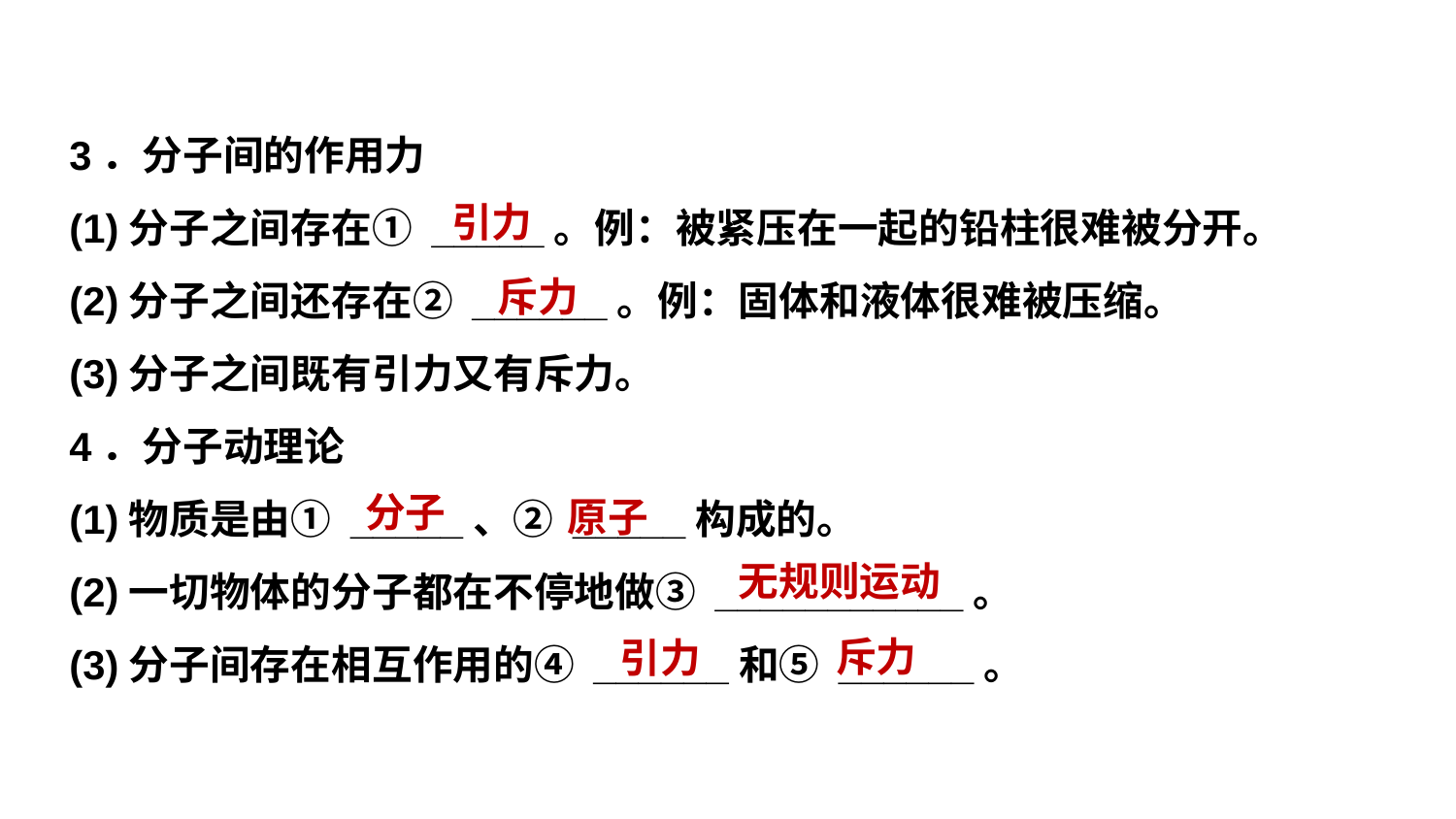

3．分子间的作用力
(1)分子之间存在① _____。例：被紧压在一起的铅柱很难被分开。
(2)分子之间还存在② ______。例：固体和液体很难被压缩。
(3)分子之间既有引力又有斥力。
4．分子动理论
(1)物质是由① _____、② _____构成的。
(2)一切物体的分子都在不停地做③ ___________。
(3)分子间存在相互作用的④ ______和⑤ ______。
引力
斥力
分子
原子
无规则运动
斥力
引力